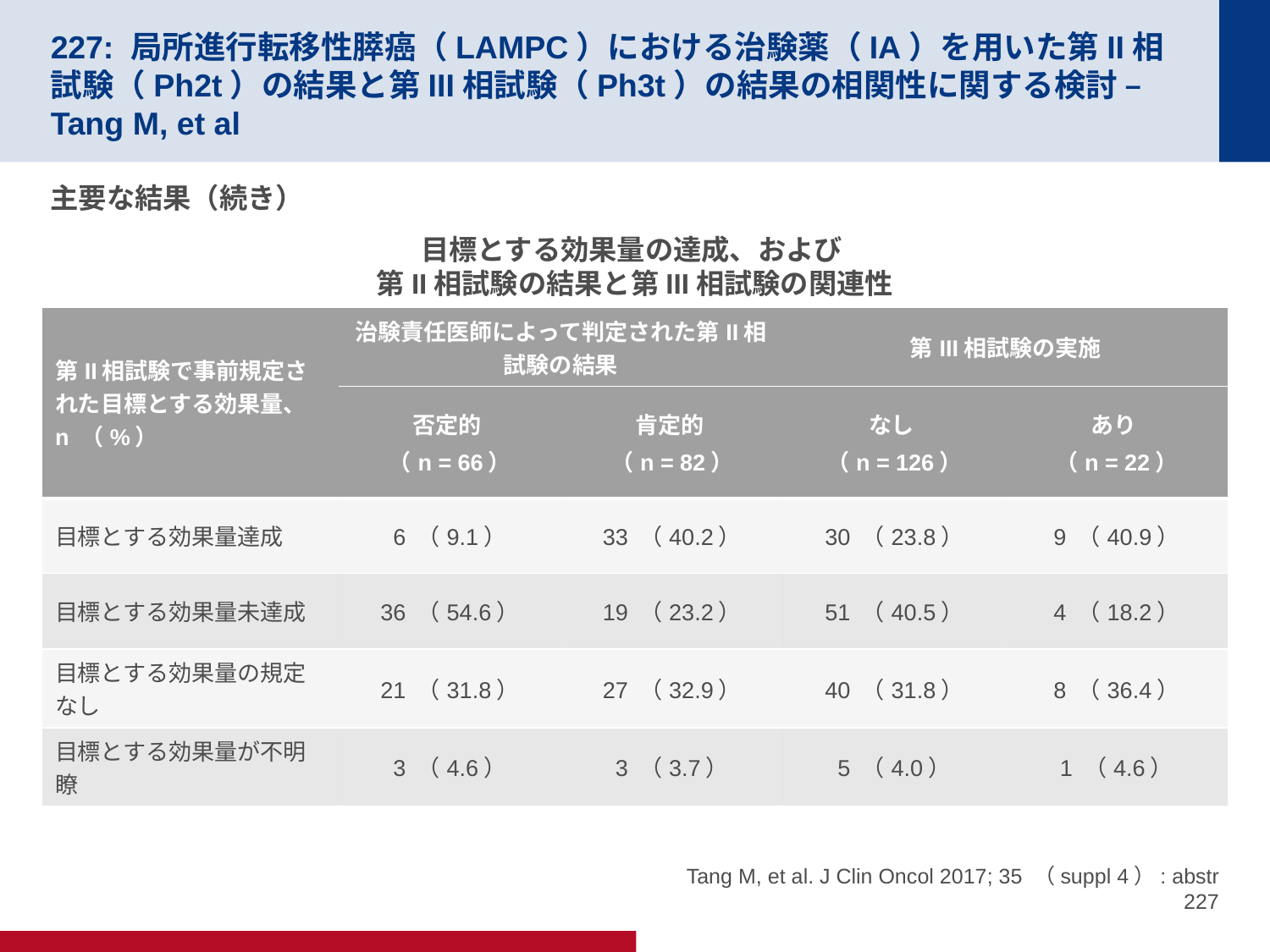

# 227: 局所進行転移性膵癌（LAMPC）における治験薬（IA）を用いた第II相試験（Ph2t）の結果と第III相試験（Ph3t）の結果の相関性に関する検討 – Tang M, et al
主要な結果（続き）
目標とする効果量の達成、および
第II相試験の結果と第III相試験の関連性
| 第II相試験で事前規定された目標とする効果量、n （%） | 治験責任医師によって判定された第II相試験の結果 |  | 第III相試験の実施 |  |
| --- | --- | --- | --- | --- |
|  | 否定的 （n = 66） | 肯定的 （n = 82） | なし （n = 126） | あり （n = 22） |
| 目標とする効果量達成 | 6 （9.1） | 33 （40.2） | 30 （23.8） | 9 （40.9） |
| 目標とする効果量未達成 | 36 （54.6） | 19 （23.2） | 51 （40.5） | 4 （18.2） |
| 目標とする効果量の規定なし | 21 （31.8） | 27 （32.9） | 40 （31.8） | 8 （36.4） |
| 目標とする効果量が不明瞭 | 3 （4.6） | 3 （3.7） | 5 （4.0） | 1 （4.6） |
Tang M, et al. J Clin Oncol 2017; 35 （suppl 4）: abstr 227